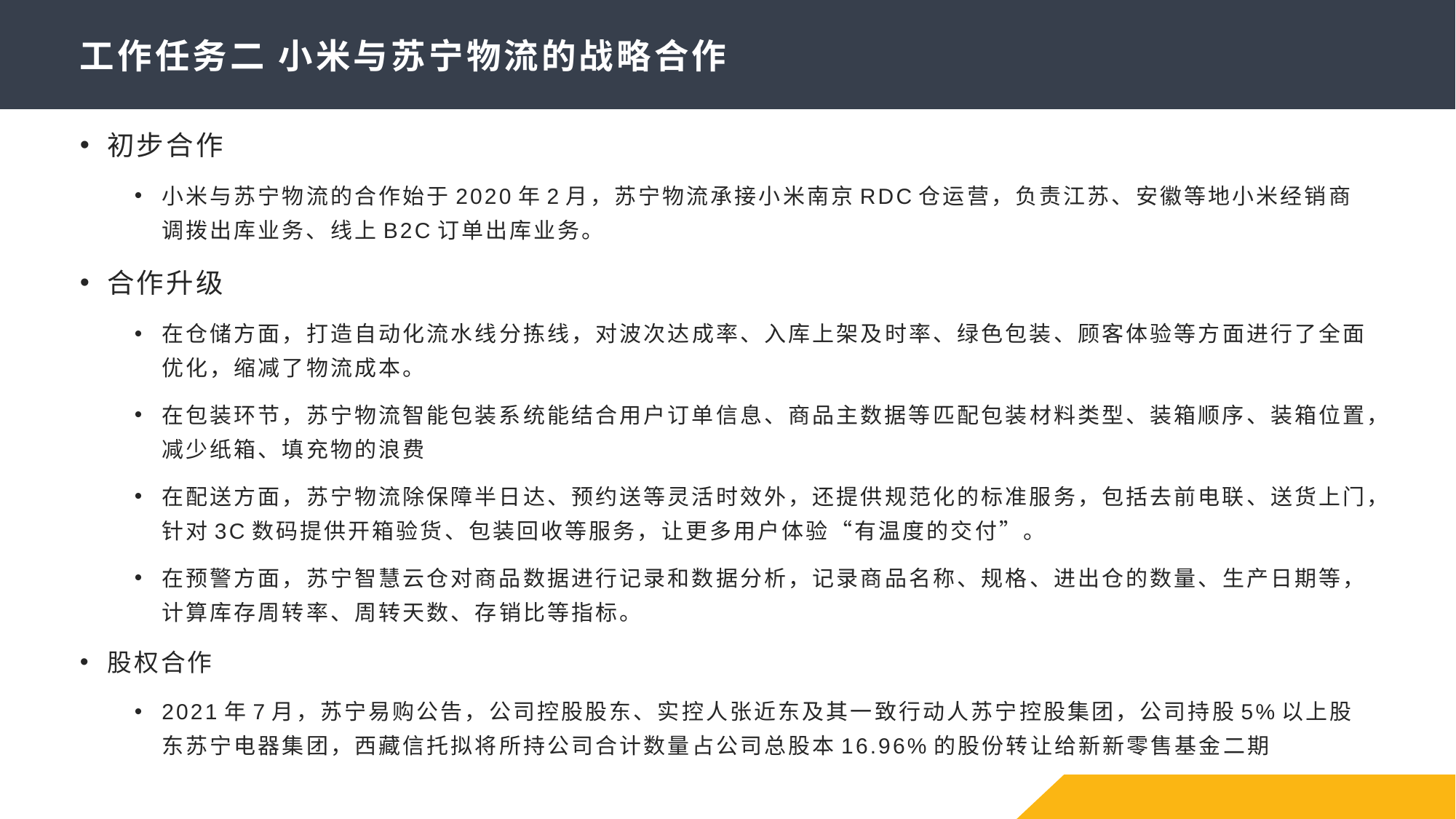

# 工作任务二 小米与苏宁物流的战略合作
初步合作
小米与苏宁物流的合作始于2020年2月，苏宁物流承接小米南京RDC仓运营，负责江苏、安徽等地小米经销商调拨出库业务、线上B2C订单出库业务。
合作升级
在仓储方面，打造自动化流水线分拣线，对波次达成率、入库上架及时率、绿色包装、顾客体验等方面进行了全面优化，缩减了物流成本。
在包装环节，苏宁物流智能包装系统能结合用户订单信息、商品主数据等匹配包装材料类型、装箱顺序、装箱位置，减少纸箱、填充物的浪费
在配送方面，苏宁物流除保障半日达、预约送等灵活时效外，还提供规范化的标准服务，包括去前电联、送货上门，针对3C数码提供开箱验货、包装回收等服务，让更多用户体验“有温度的交付”。
在预警方面，苏宁智慧云仓对商品数据进行记录和数据分析，记录商品名称、规格、进出仓的数量、生产日期等，计算库存周转率、周转天数、存销比等指标。
股权合作
2021年7月，苏宁易购公告，公司控股股东、实控人张近东及其一致行动人苏宁控股集团，公司持股5%以上股东苏宁电器集团，西藏信托拟将所持公司合计数量占公司总股本16.96%的股份转让给新新零售基金二期